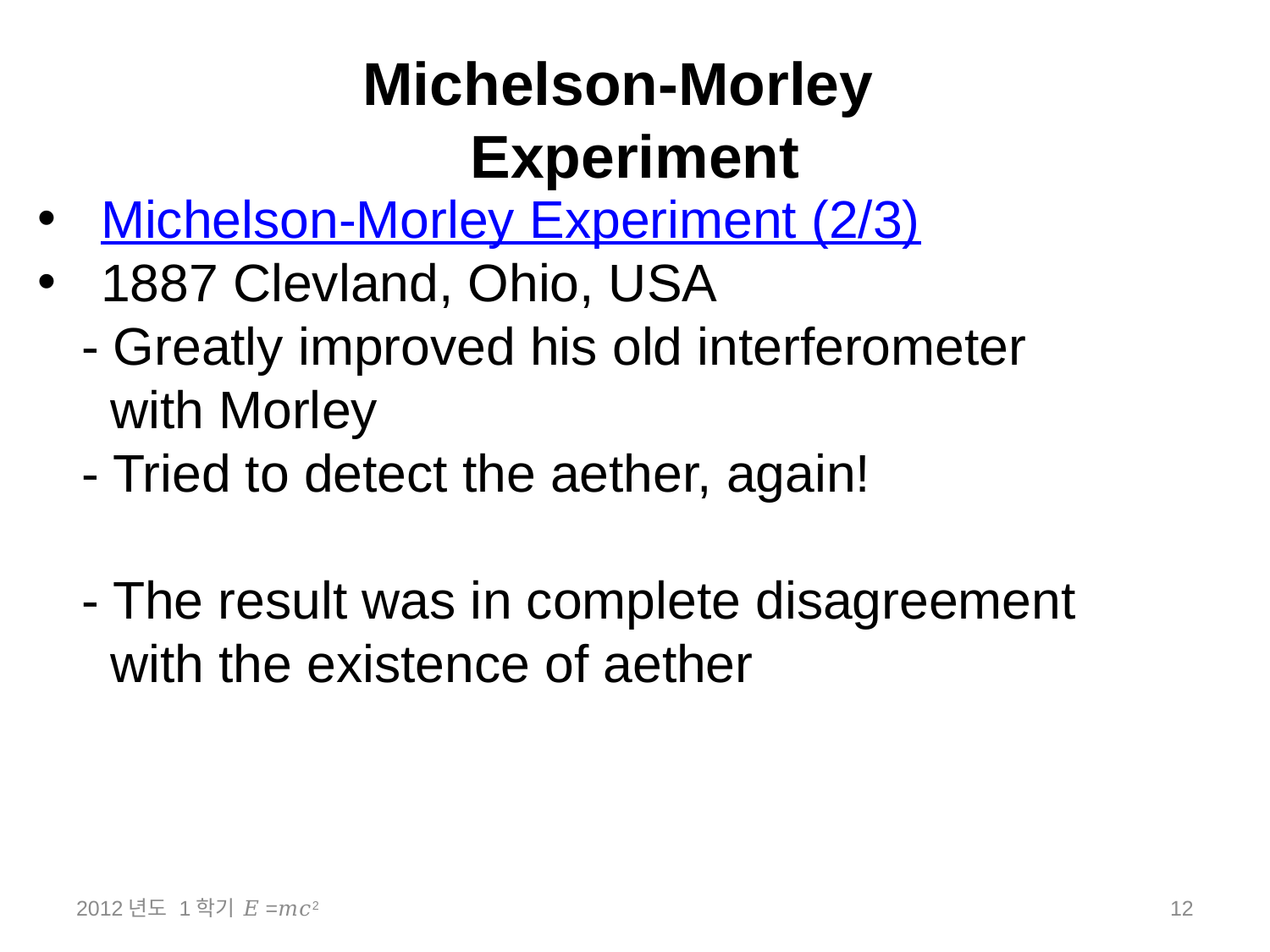

# Michelson-Morley Experiment
Michelson-Morley Experiment (2/3)
1887 Clevland, Ohio, USA
   - Greatly improved his old interferometer
     with Morley
   - Tried to detect the aether, again!

   - The result was in complete disagreement
     with the existence of aether

2012년도 1학기 𝐸=𝑚𝑐2
12